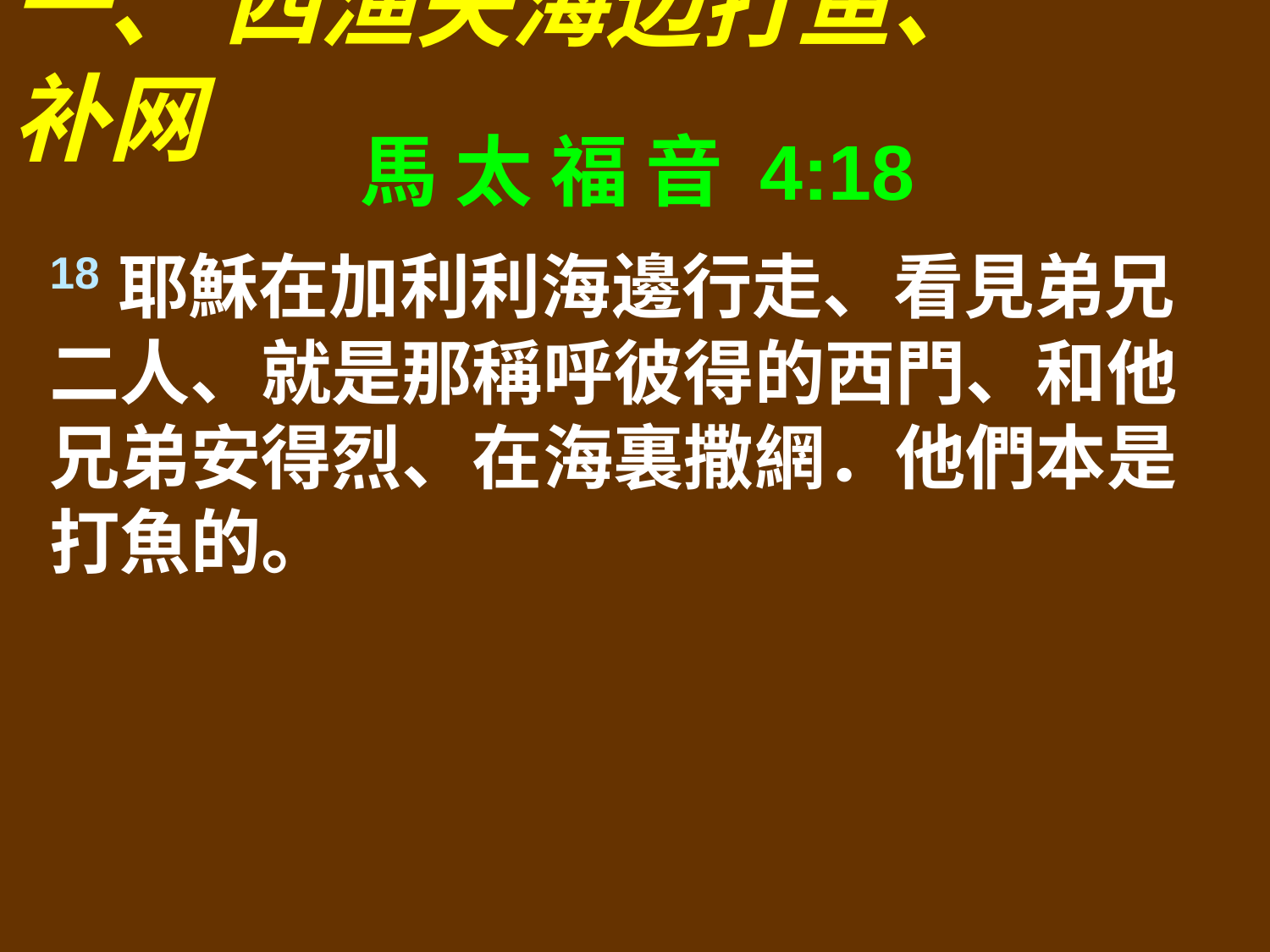

一、 四渔夫海边打鱼、补网
馬 太 福 音 4:18
18耶穌在加利利海邊行走、看見弟兄二人、就是那稱呼彼得的西門、和他兄弟安得烈、在海裏撒網．他們本是打魚的。